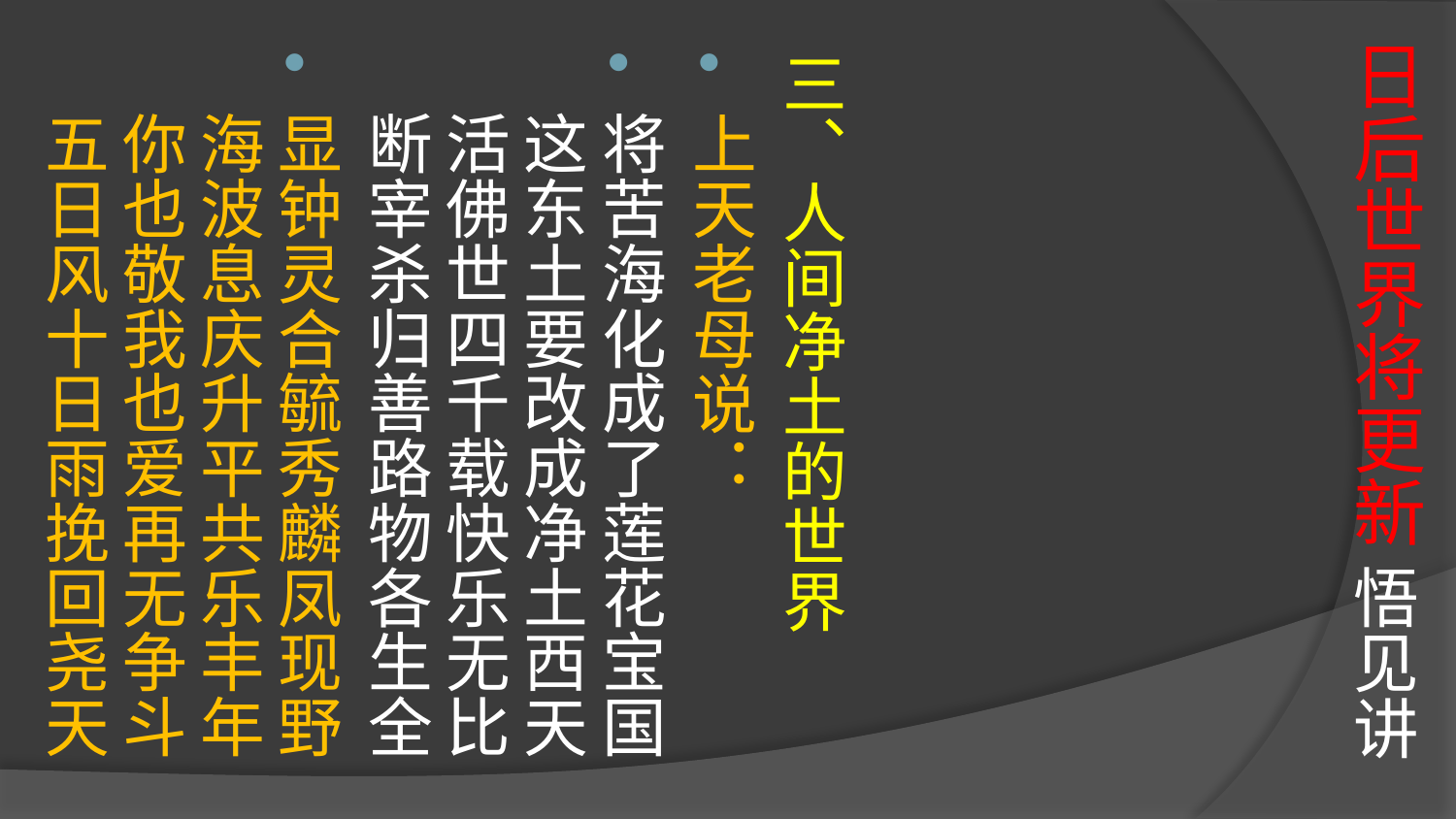

# 日后世界将更新 悟见讲
三、人间净土的世界
上天老母说：
将苦海化成了莲花宝国 这东土要改成净土西天 活佛世四千载快乐无比 断宰杀归善路物各生全
显钟灵合毓秀麟凤现野 海波息庆升平共乐丰年 你也敬我也爱再无争斗 五日风十日雨挽回尧天